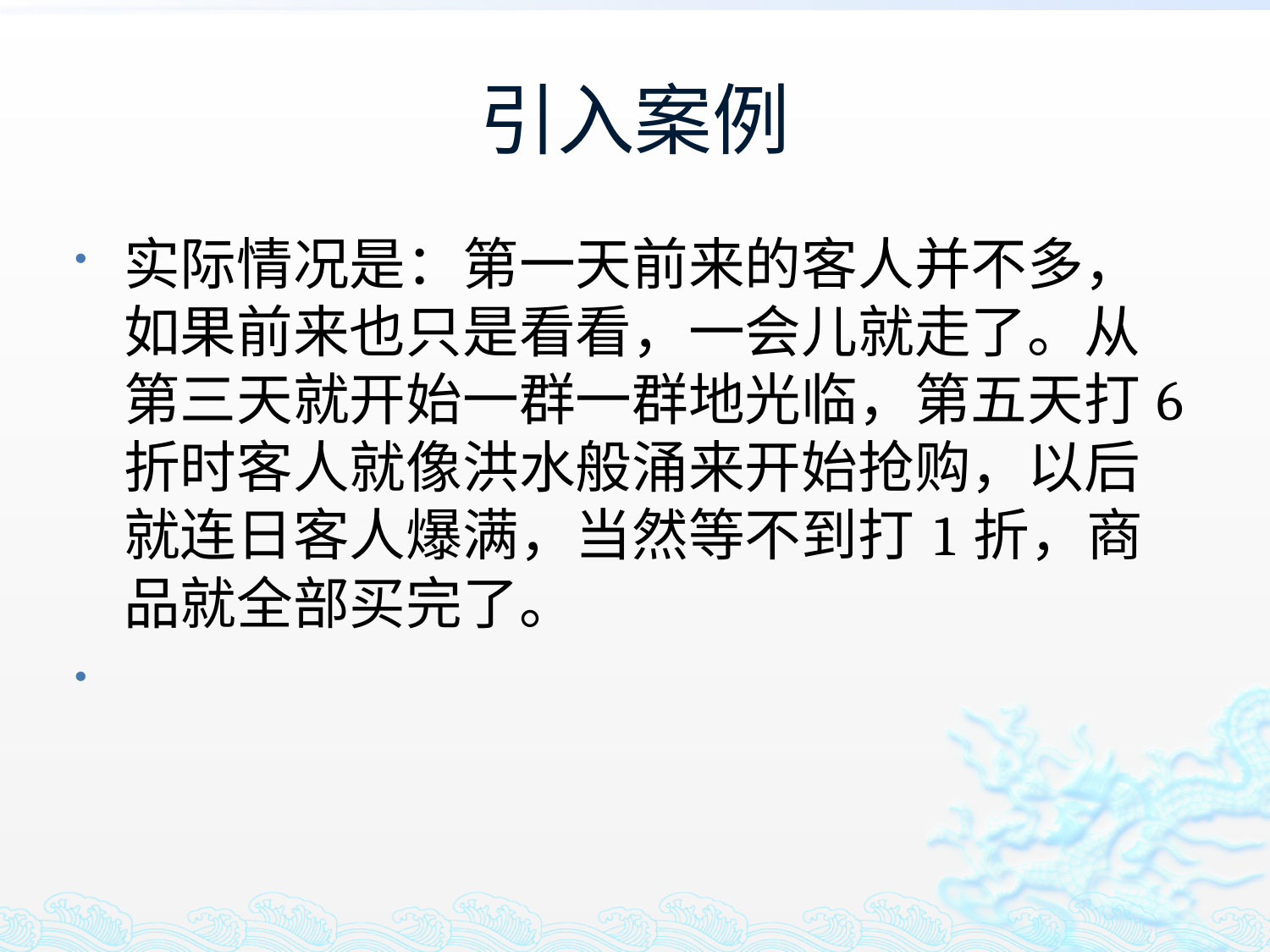

# 引入案例
实际情况是：第一天前来的客人并不多，如果前来也只是看看，一会儿就走了。从第三天就开始一群一群地光临，第五天打6折时客人就像洪水般涌来开始抢购，以后就连日客人爆满，当然等不到打1折，商品就全部买完了。